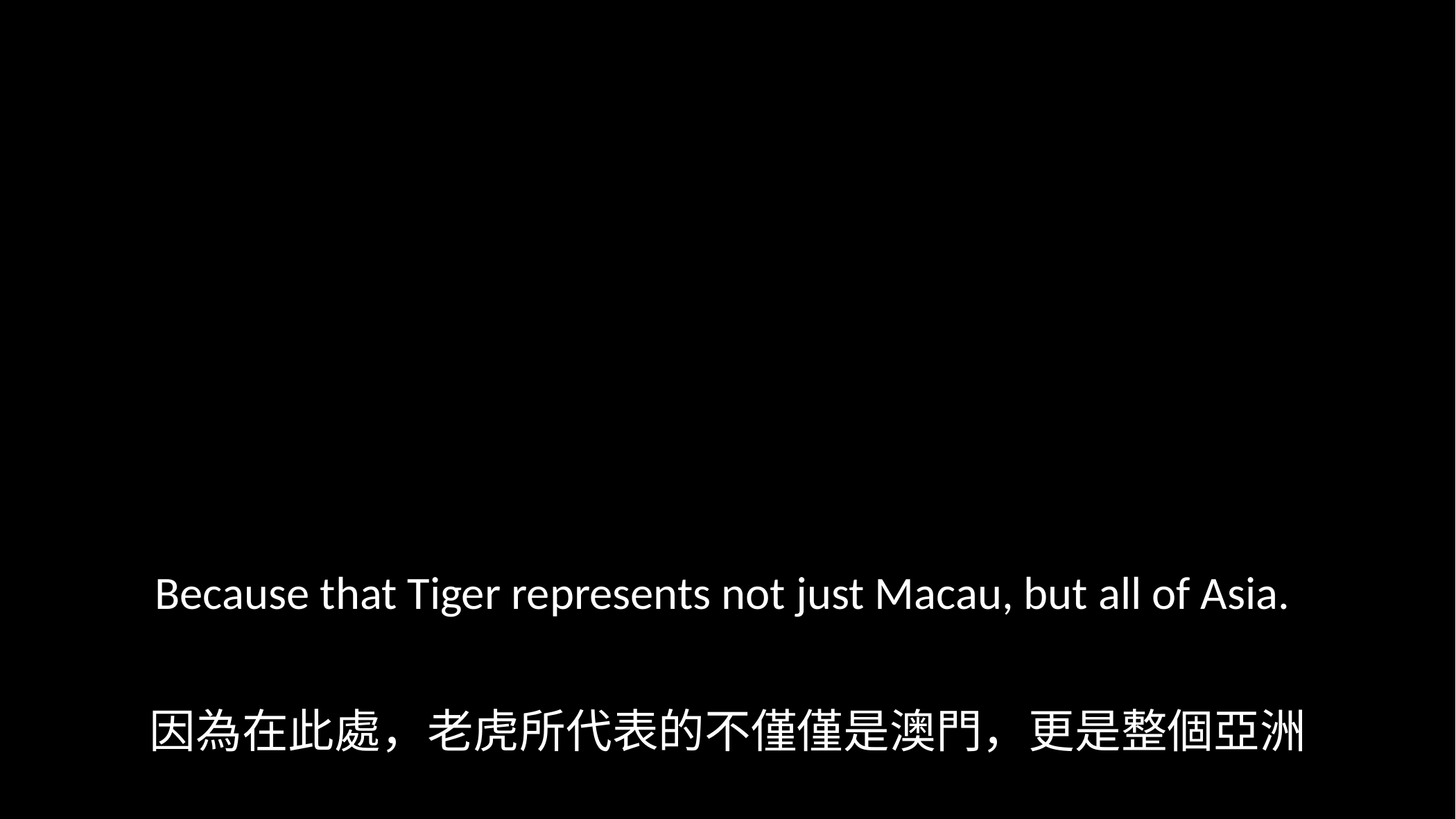

Because that Tiger represents not just Macau, but all of Asia.

因為在此處，老虎所代表的不僅僅是澳門，更是整個亞洲